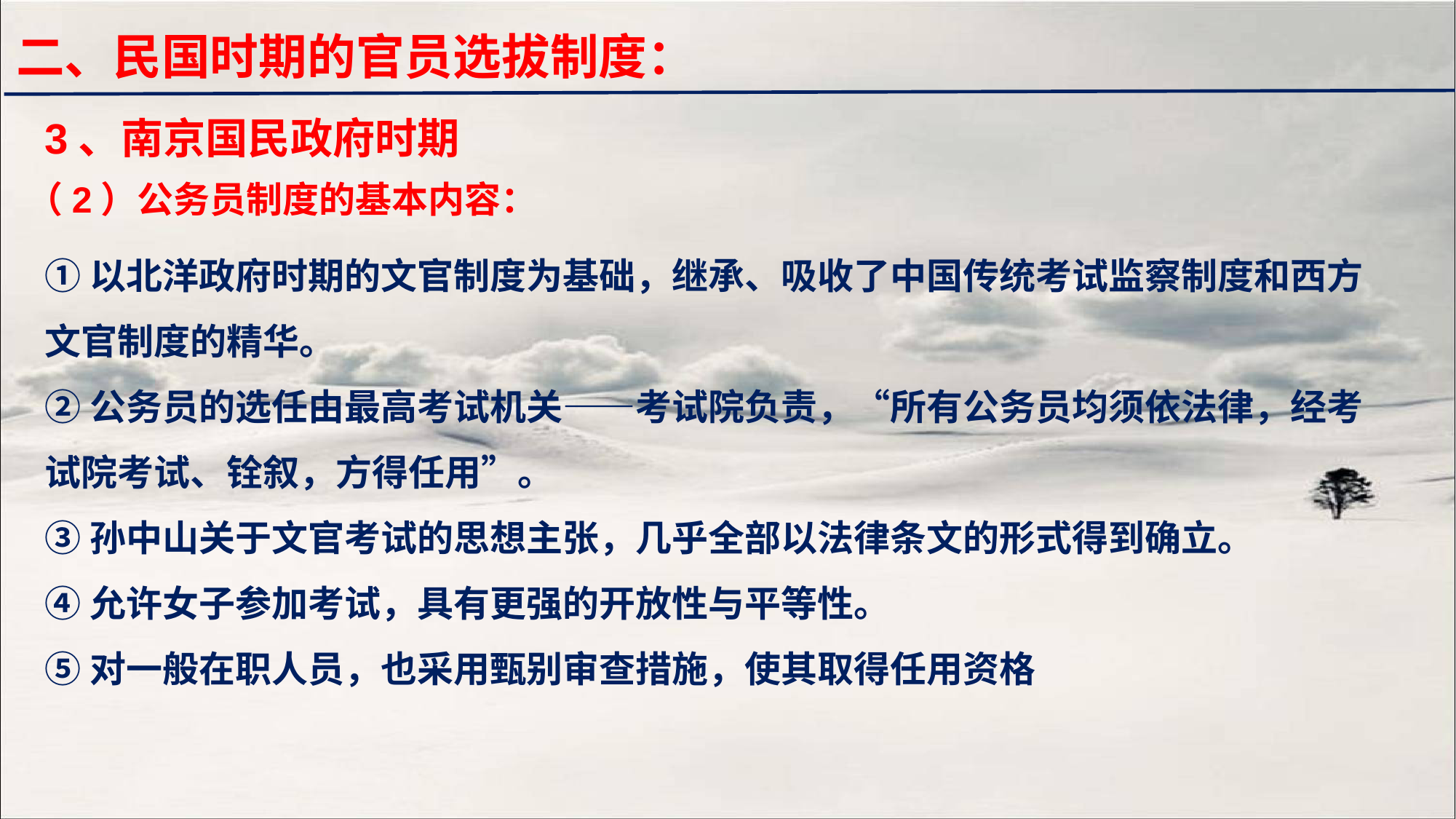

二、民国时期的官员选拔制度：
3、南京国民政府时期
 （2）公务员制度的基本内容：
①以北洋政府时期的文官制度为基础，继承、吸收了中国传统考试监察制度和西方文官制度的精华。
②公务员的选任由最高考试机关——考试院负责，“所有公务员均须依法律，经考试院考试、铨叙，方得任用”。
③孙中山关于文官考试的思想主张，几乎全部以法律条文的形式得到确立。
④允许女子参加考试，具有更强的开放性与平等性。
⑤对一般在职人员，也采用甄别审查措施，使其取得任用资格